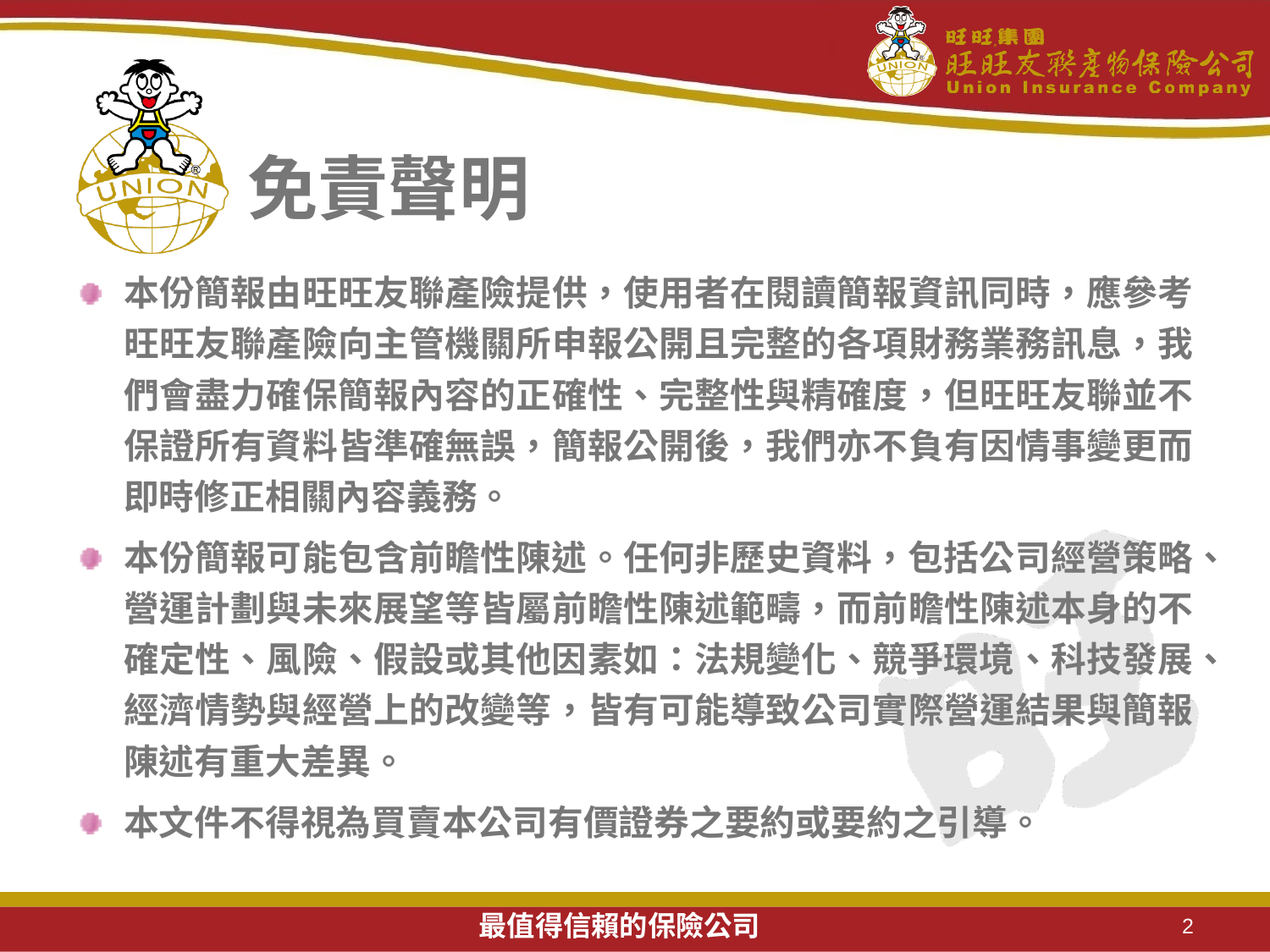

# 免責聲明
本份簡報由旺旺友聯產險提供，使用者在閱讀簡報資訊同時，應參考旺旺友聯產險向主管機關所申報公開且完整的各項財務業務訊息，我們會盡力確保簡報內容的正確性、完整性與精確度，但旺旺友聯並不保證所有資料皆準確無誤，簡報公開後，我們亦不負有因情事變更而即時修正相關內容義務。
本份簡報可能包含前瞻性陳述。任何非歷史資料，包括公司經營策略、營運計劃與未來展望等皆屬前瞻性陳述範疇，而前瞻性陳述本身的不確定性、風險、假設或其他因素如：法規變化、競爭環境、科技發展、經濟情勢與經營上的改變等，皆有可能導致公司實際營運結果與簡報陳述有重大差異。
本文件不得視為買賣本公司有價證券之要約或要約之引導。
2